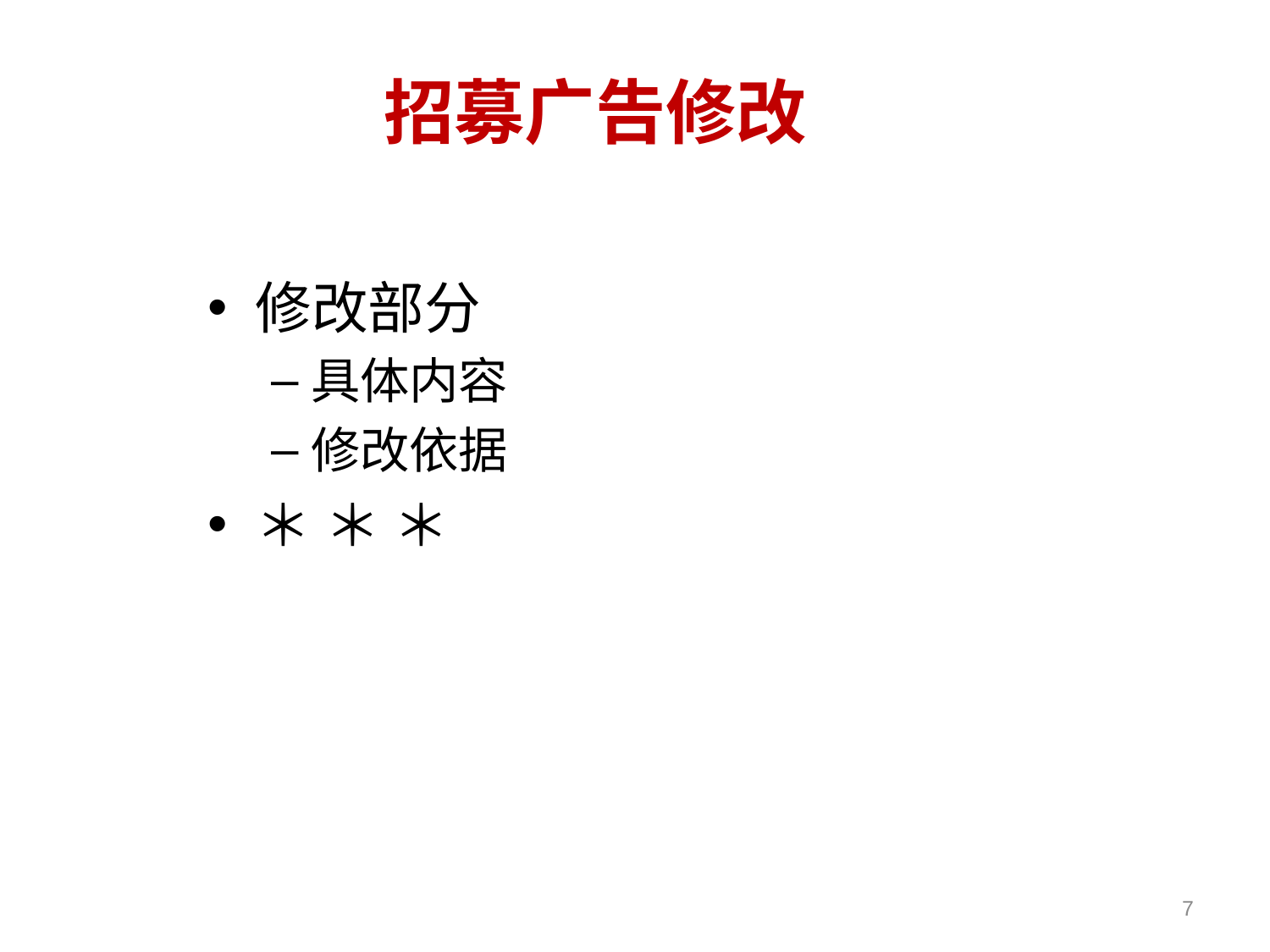

# 招募广告修改
修改部分
具体内容
修改依据
＊ ＊ ＊
7